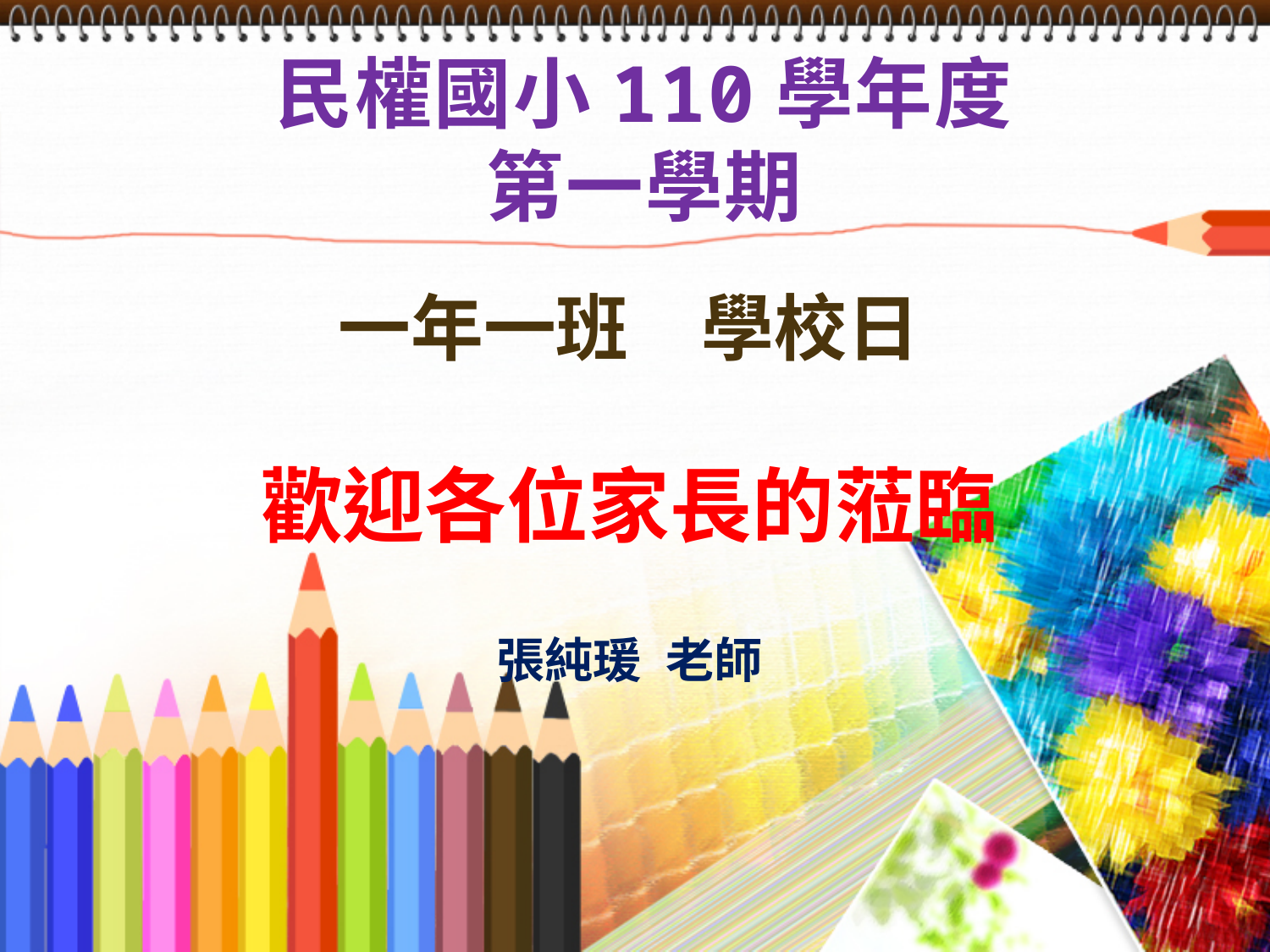

# 民權國小110學年度 第一學期
一年一班  學校日

歡迎各位家長的蒞臨

張純瑗 老師